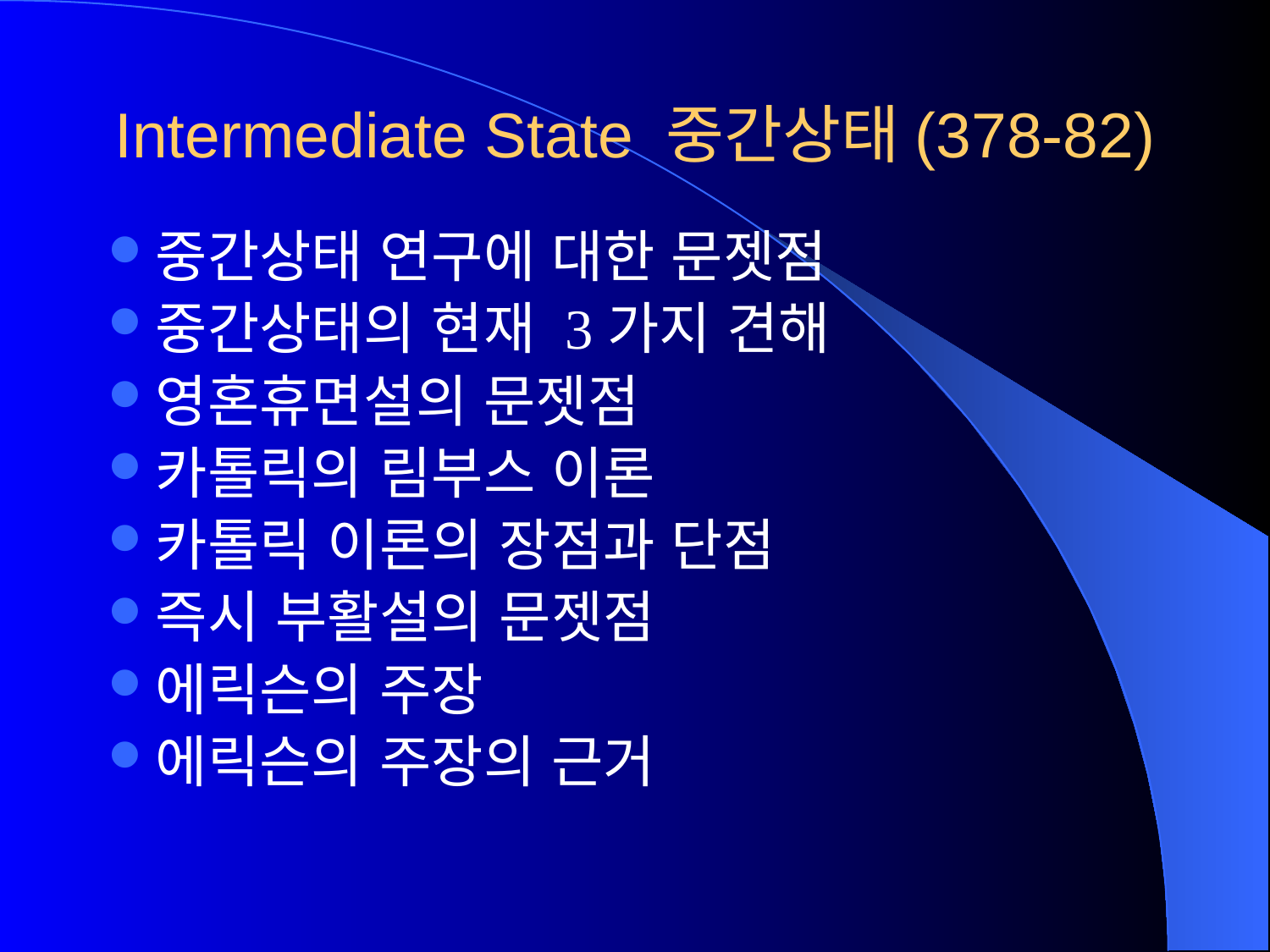

# Intermediate State 중간상태(378-82)
중간상태 연구에 대한 문젯점
중간상태의 현재 3가지 견해
영혼휴면설의 문젯점
카톨릭의 림부스 이론
카톨릭 이론의 장점과 단점
즉시 부활설의 문젯점
에릭슨의 주장
에릭슨의 주장의 근거